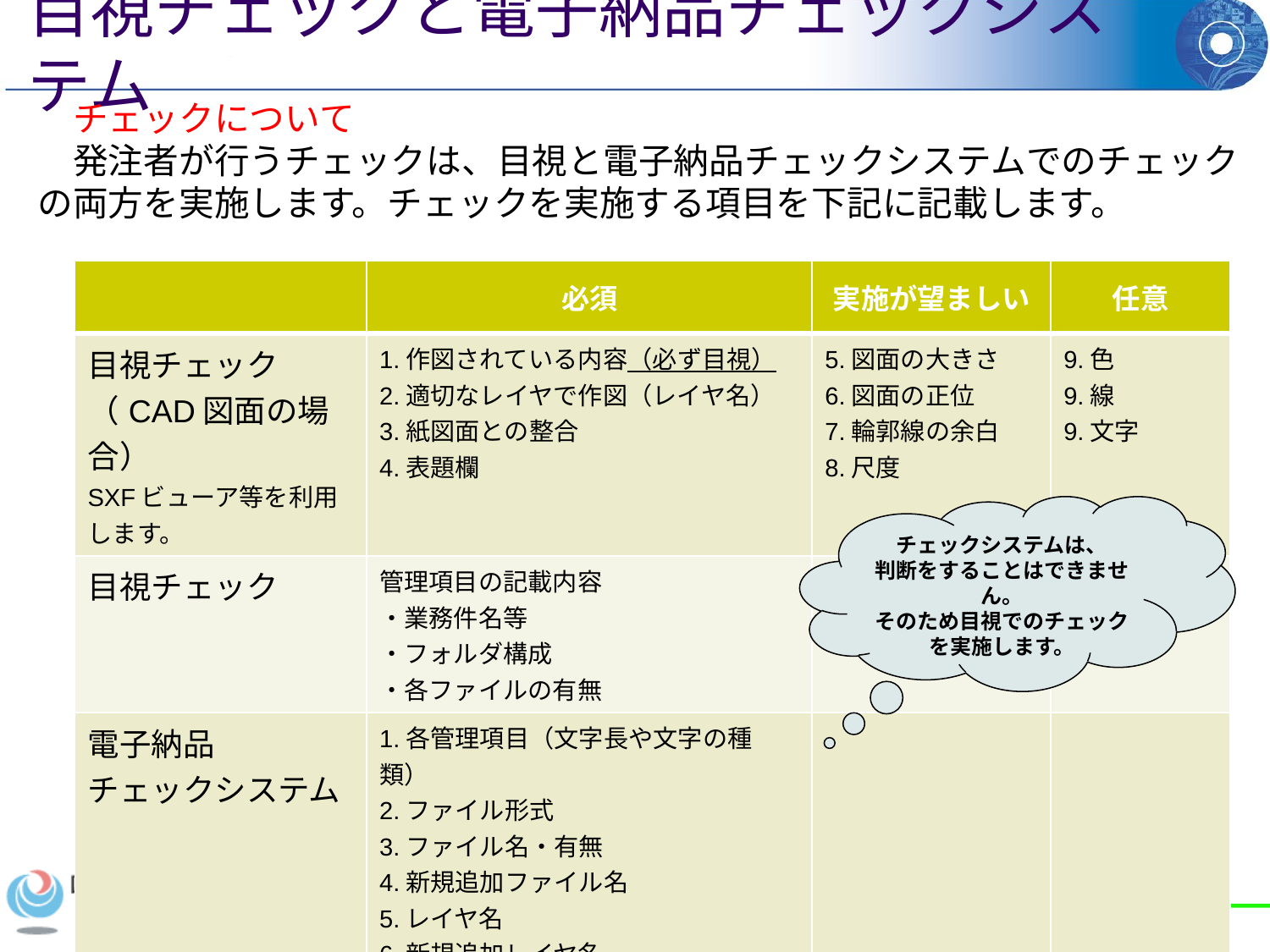

目視チェックと電子納品チェックシステム

　チェックについて
　発注者が行うチェックは、目視と電子納品チェックシステムでのチェックの両方を実施します。チェックを実施する項目を下記に記載します。
|  | 必須 | 実施が望ましい | 任意 |
| --- | --- | --- | --- |
| 目視チェック （CAD図面の場合） SXFビューア等を利用します。 | 1.作図されている内容（必ず目視） 2.適切なレイヤで作図（レイヤ名） 3.紙図面との整合 4.表題欄 | 5.図面の大きさ 6.図面の正位 7.輪郭線の余白 8.尺度 | 9.色 9.線 9.文字 |
| 目視チェック | 管理項目の記載内容 ・業務件名等 ・フォルダ構成 ・各ファイルの有無 |  |  |
| 電子納品 チェックシステム | 1.各管理項目（文字長や文字の種類） 2.ファイル形式 3.ファイル名・有無 4.新規追加ファイル名 5.レイヤ名 6.新規追加レイヤ名 7.追加サブフォルダ 8.SXFのバージョン |  |  |
チェックシステムは、
判断をすることはできません。
そのため目視でのチェックを実施します。